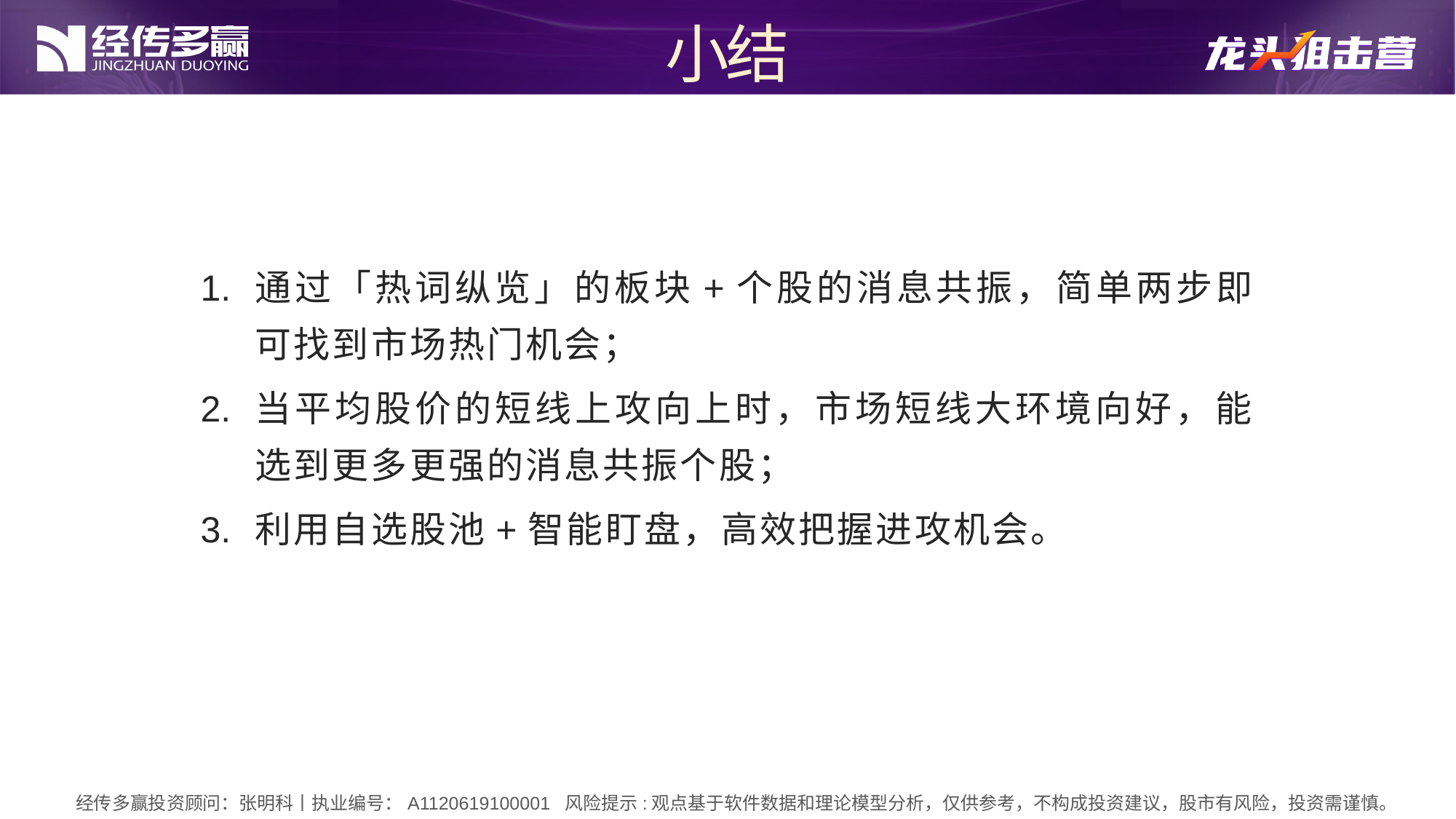

小结
通过「热词纵览」的板块+个股的消息共振，简单两步即可找到市场热门机会；
当平均股价的短线上攻向上时，市场短线大环境向好，能选到更多更强的消息共振个股；
利用自选股池+智能盯盘，高效把握进攻机会。